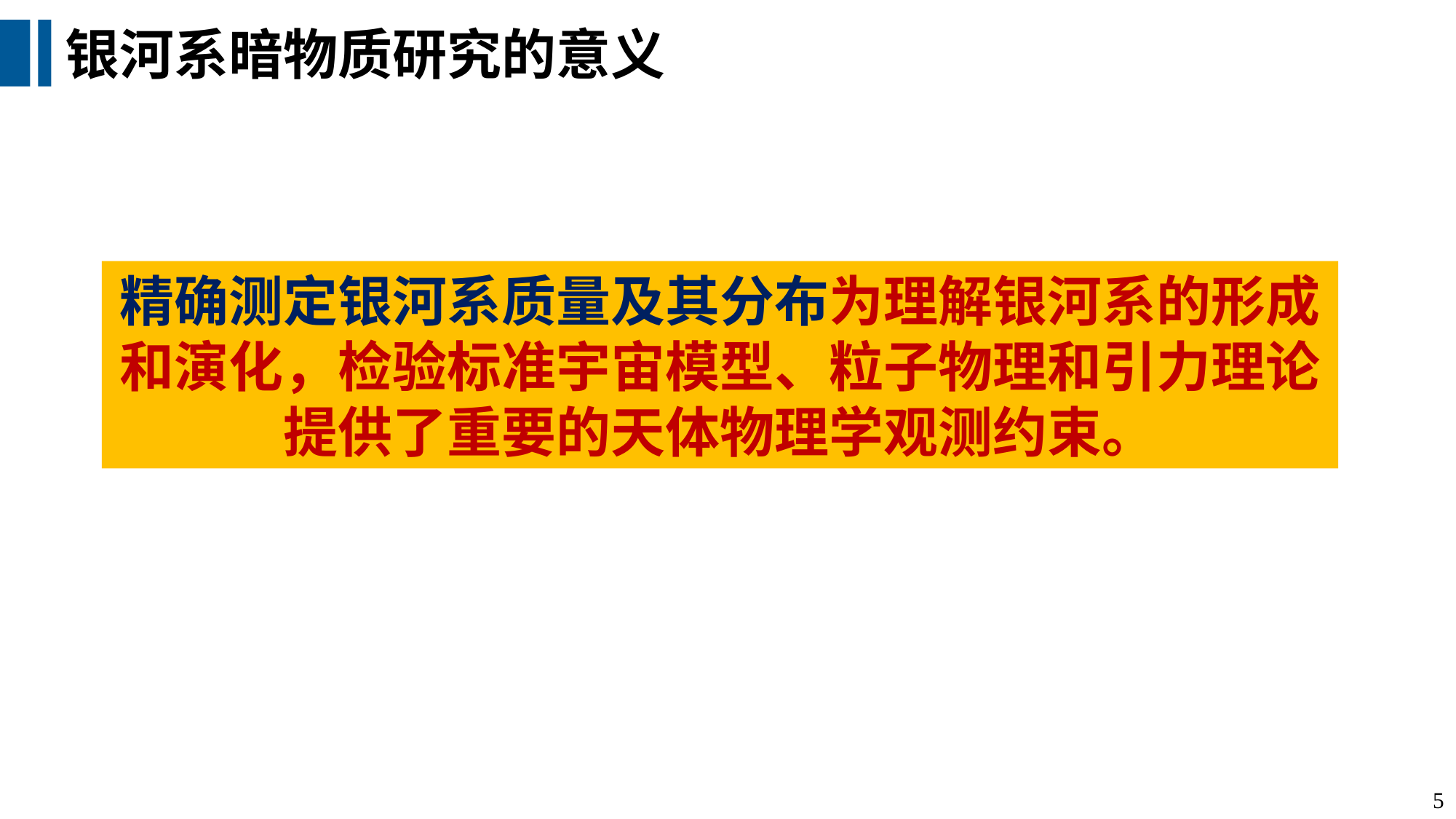

银河系暗物质研究的意义

精确测定银河系质量及其分布为理解银河系的形成和演化，检验标准宇宙模型、粒子物理和引力理论提供了重要的天体物理学观测约束。
5